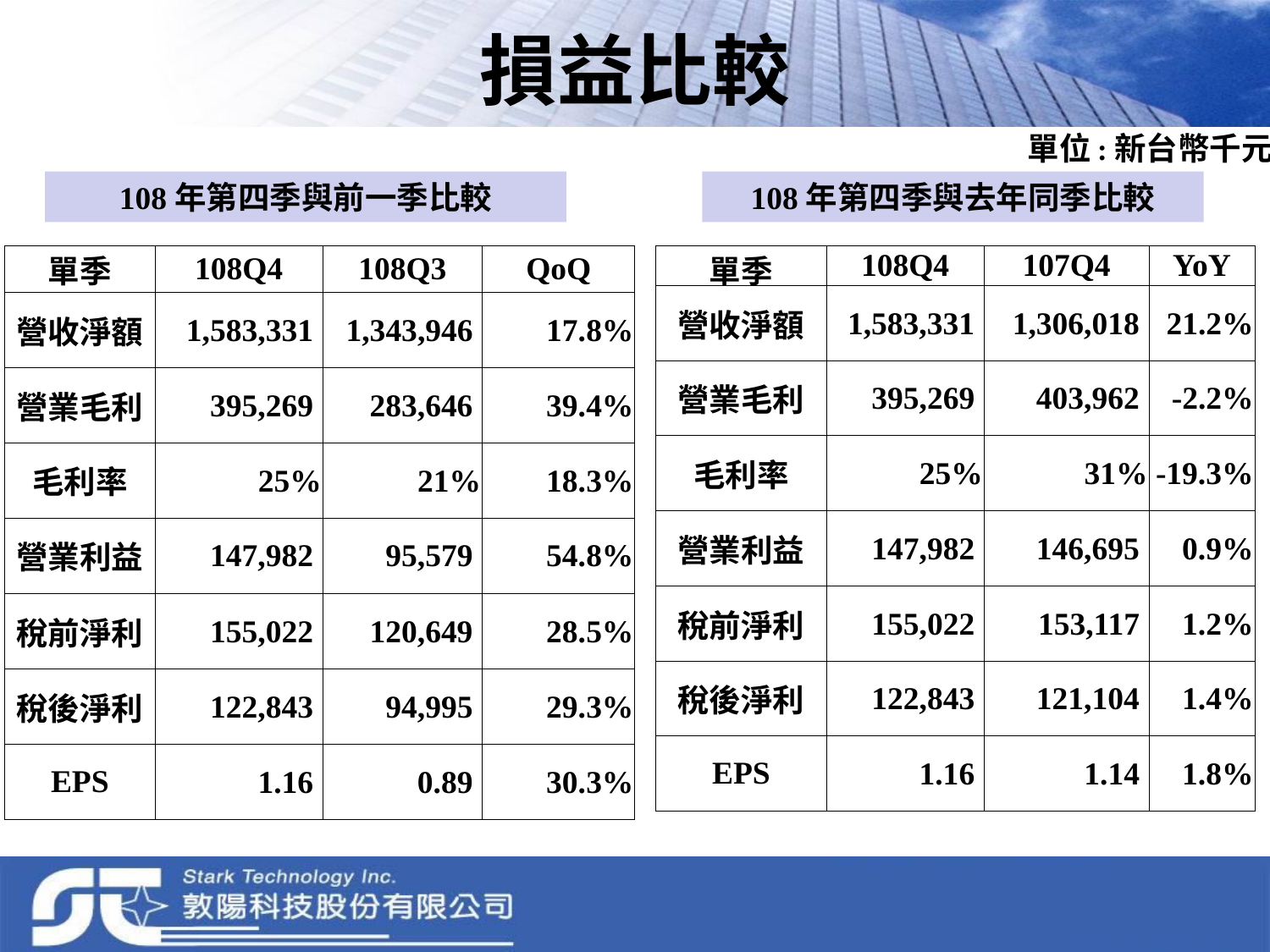

# 損益比較
單位:新台幣千元
108年第四季與前一季比較
108年第四季與去年同季比較
| 單季 | 108Q4 | 108Q3 | QoQ |
| --- | --- | --- | --- |
| 營收淨額 | 1,583,331 | 1,343,946 | 17.8% |
| 營業毛利 | 395,269 | 283,646 | 39.4% |
| 毛利率 | 25% | 21% | 18.3% |
| 營業利益 | 147,982 | 95,579 | 54.8% |
| 稅前淨利 | 155,022 | 120,649 | 28.5% |
| 稅後淨利 | 122,843 | 94,995 | 29.3% |
| EPS | 1.16 | 0.89 | 30.3% |
| 單季 | 108Q4 | 107Q4 | YoY |
| --- | --- | --- | --- |
| 營收淨額 | 1,583,331 | 1,306,018 | 21.2% |
| 營業毛利 | 395,269 | 403,962 | -2.2% |
| 毛利率 | 25% | 31% | -19.3% |
| 營業利益 | 147,982 | 146,695 | 0.9% |
| 稅前淨利 | 155,022 | 153,117 | 1.2% |
| 稅後淨利 | 122,843 | 121,104 | 1.4% |
| EPS | 1.16 | 1.14 | 1.8% |